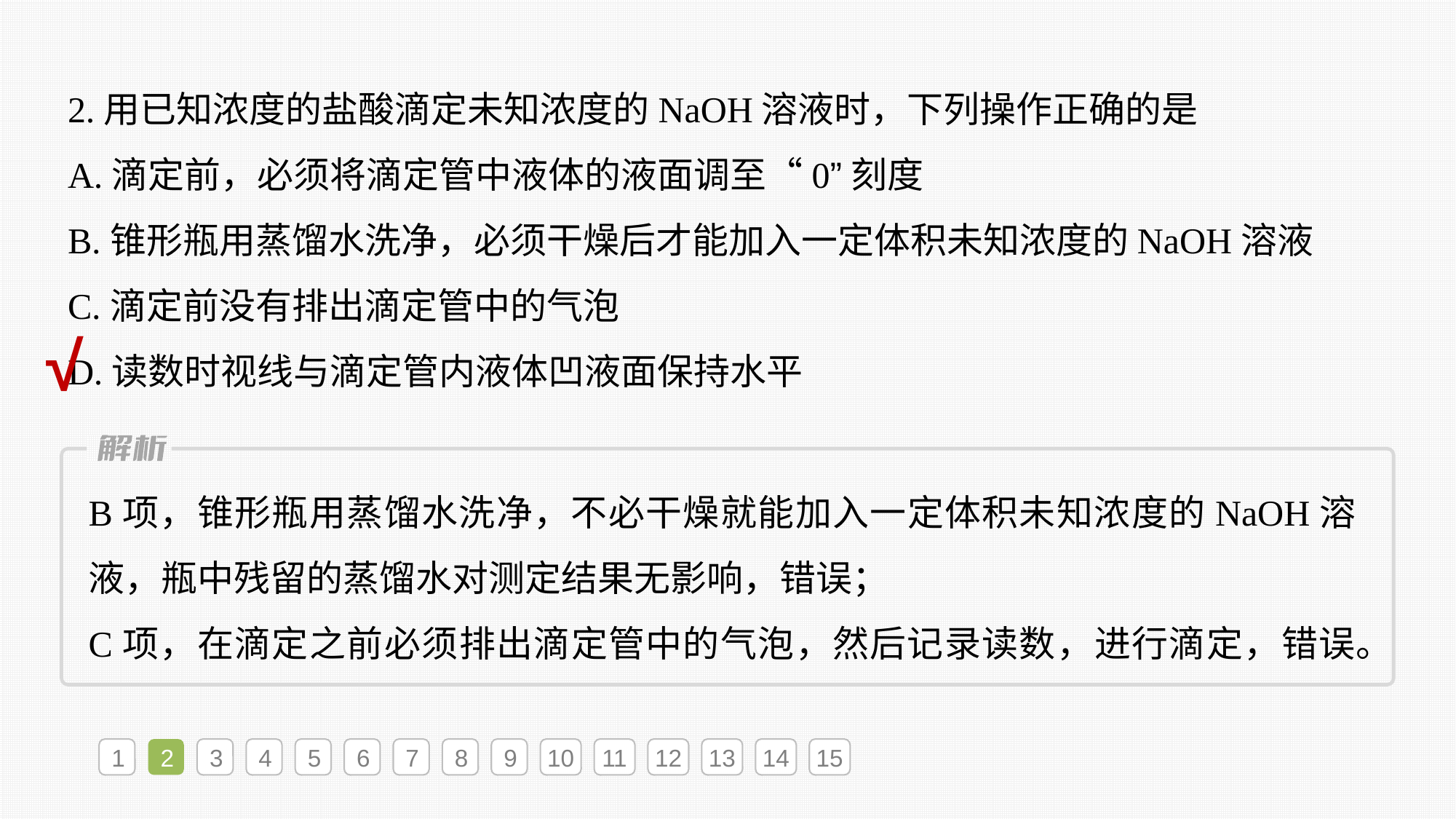

2.用已知浓度的盐酸滴定未知浓度的NaOH溶液时，下列操作正确的是
A.滴定前，必须将滴定管中液体的液面调至“0”刻度
B.锥形瓶用蒸馏水洗净，必须干燥后才能加入一定体积未知浓度的NaOH溶液
C.滴定前没有排出滴定管中的气泡
D.读数时视线与滴定管内液体凹液面保持水平
√

B项，锥形瓶用蒸馏水洗净，不必干燥就能加入一定体积未知浓度的NaOH溶液，瓶中残留的蒸馏水对测定结果无影响，错误；
C项，在滴定之前必须排出滴定管中的气泡，然后记录读数，进行滴定，错误。
1
2
3
4
5
6
7
8
9
10
11
12
13
14
15